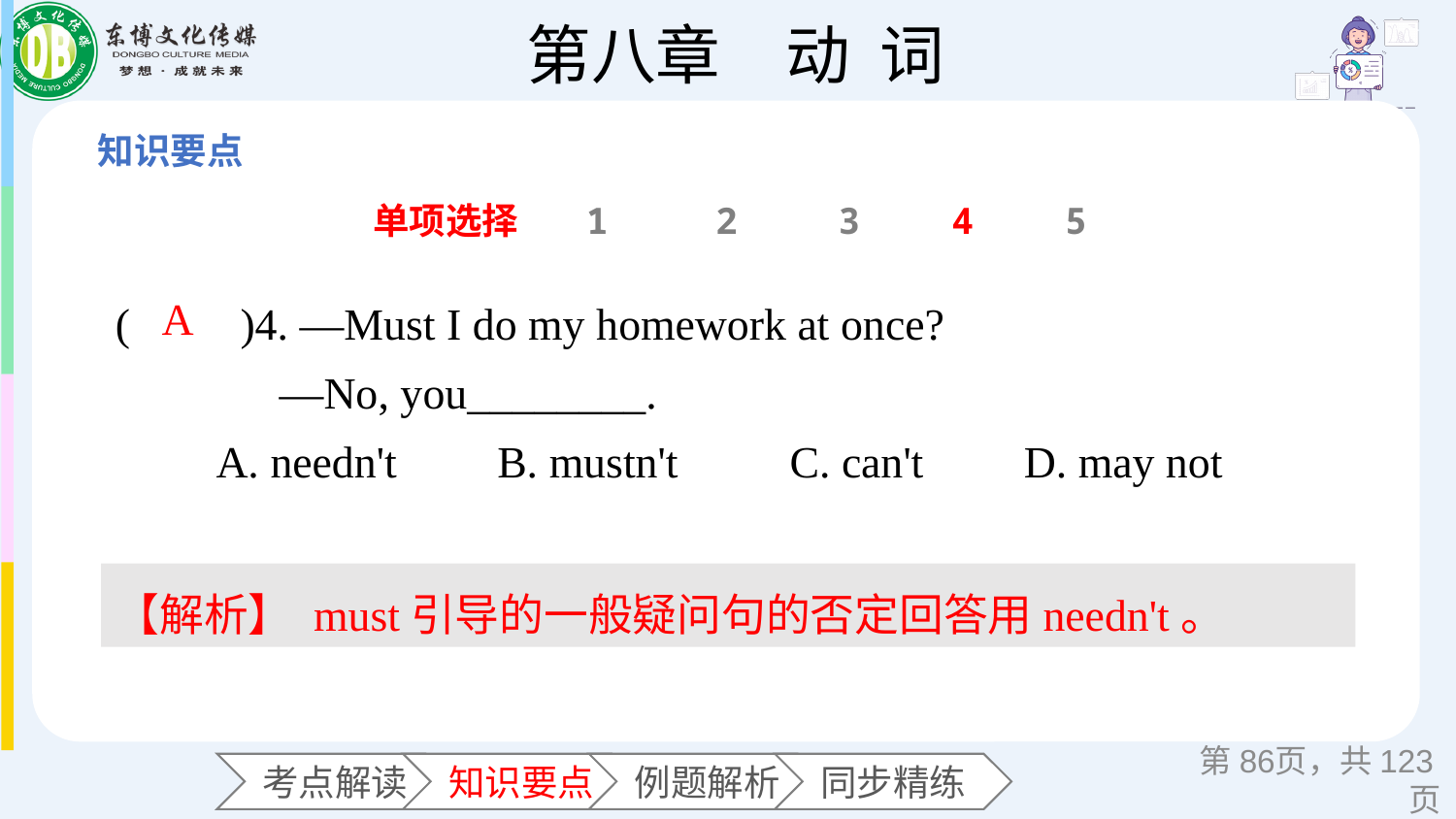

单项选择
1
2
3
4
5
(　　)4. —Must I do my homework at once?
—No, you________.
         A. needn't         B. mustn't          C. can't         D. may not
A
【解析】 must引导的一般疑问句的否定回答用needn't。
第86页，共123页